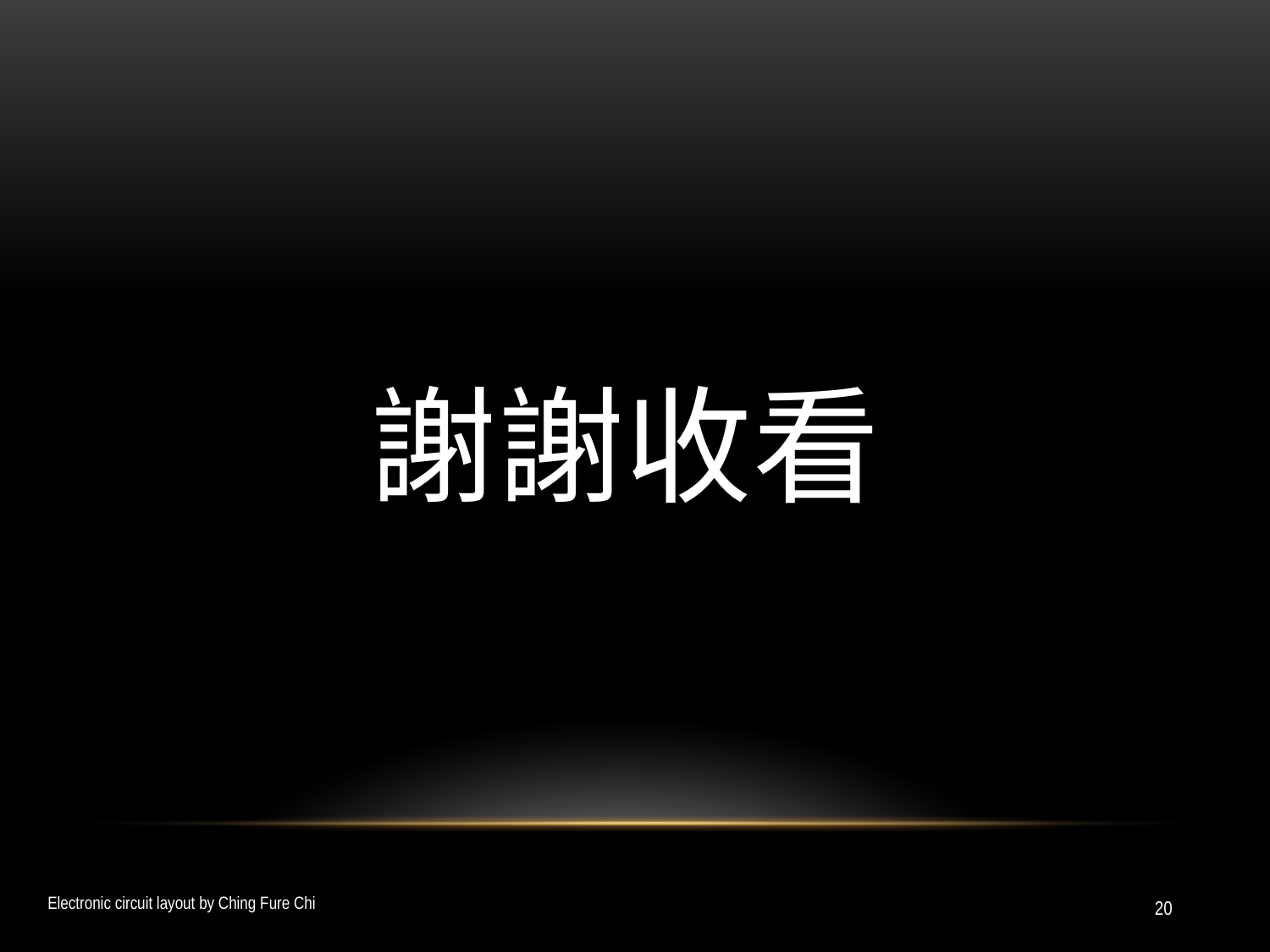

# 謝謝收看
20
Electronic circuit layout by Ching Fure Chi